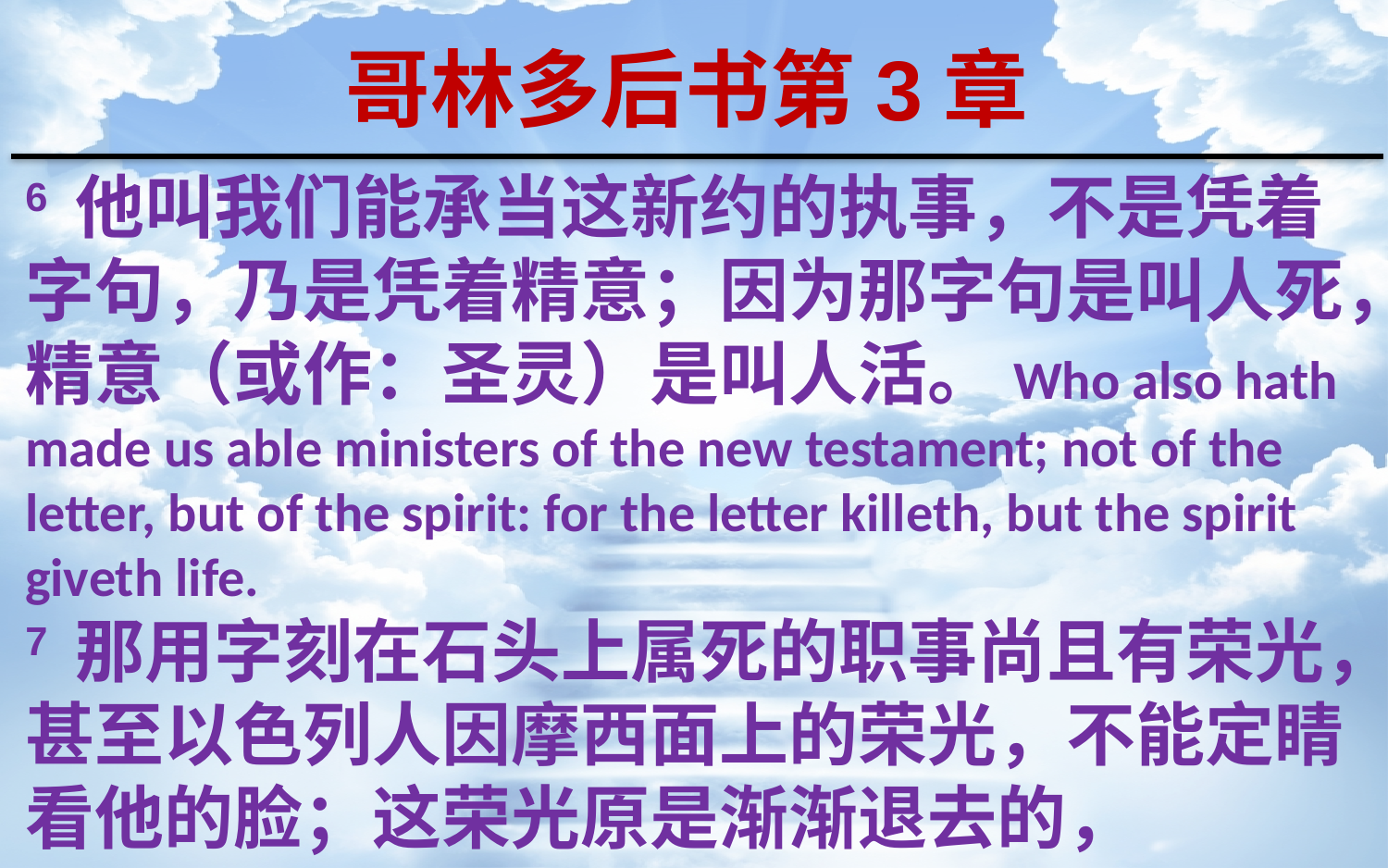

哥林多后书第3章
6 他叫我们能承当这新约的执事，不是凭着字句，乃是凭着精意；因为那字句是叫人死，精意（或作：圣灵）是叫人活。Who also hath made us able ministers of the new testament; not of the letter, but of the spirit: for the letter killeth, but the spirit giveth life.
7 那用字刻在石头上属死的职事尚且有荣光，甚至以色列人因摩西面上的荣光，不能定睛看他的脸；这荣光原是渐渐退去的，